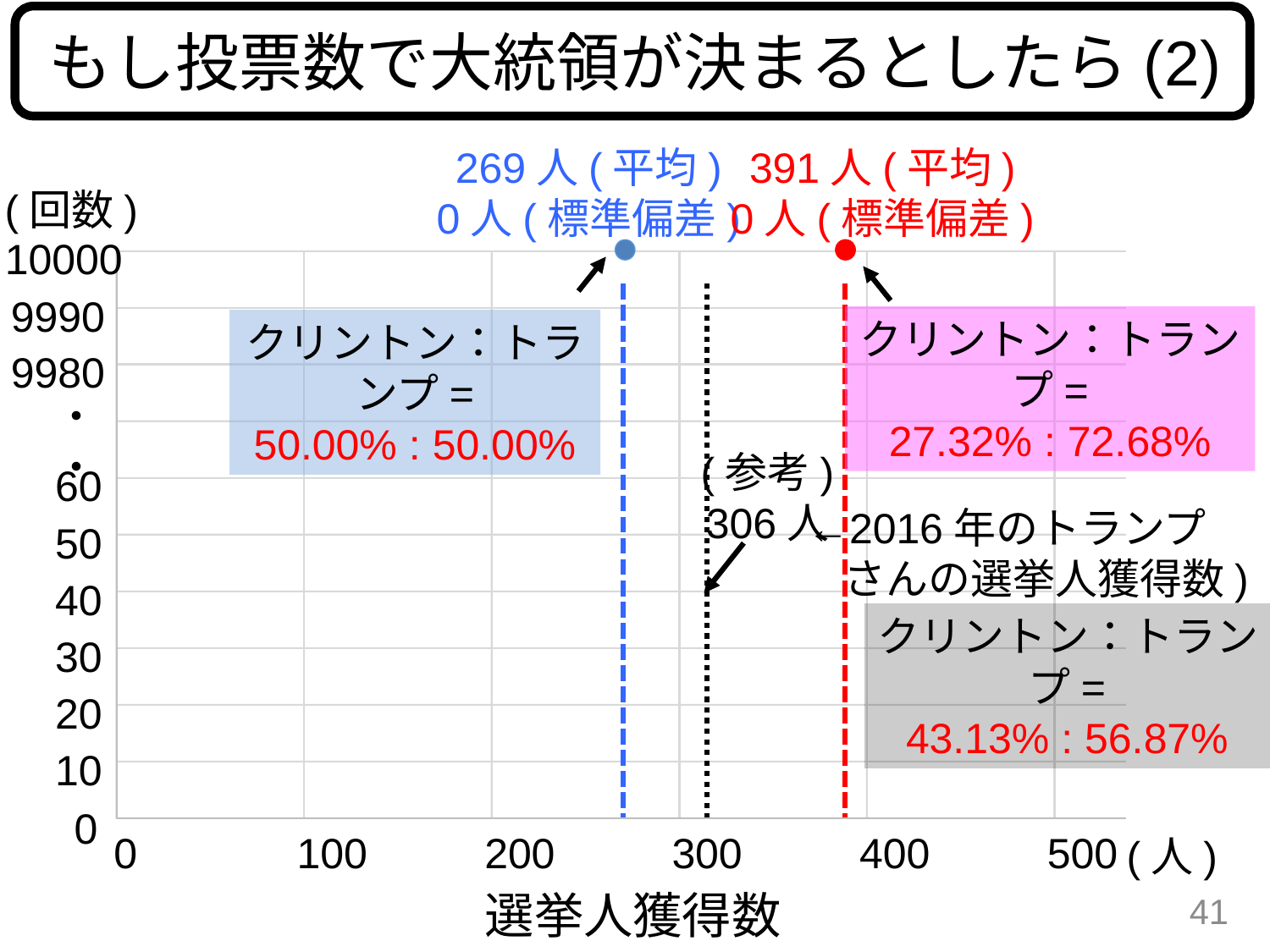

もし投票数で大統領が決まるとしたら(2)
269人(平均)
0人(標準偏差)
391人(平均)
0人(標準偏差)
(回数)
10000

9990
クリントン：トランプ=
27.32% : 72.68%
クリントン：トランプ=
50.00% : 50.00%
9980
・
・
(参考)
306人
60
 ←2016年のトランプ
    さんの選挙人獲得数)

50
40
クリントン：トランプ=
43.13% : 56.87%
30
20
10
0

0
100
200
300
400
500
(人)
選挙人獲得数
41